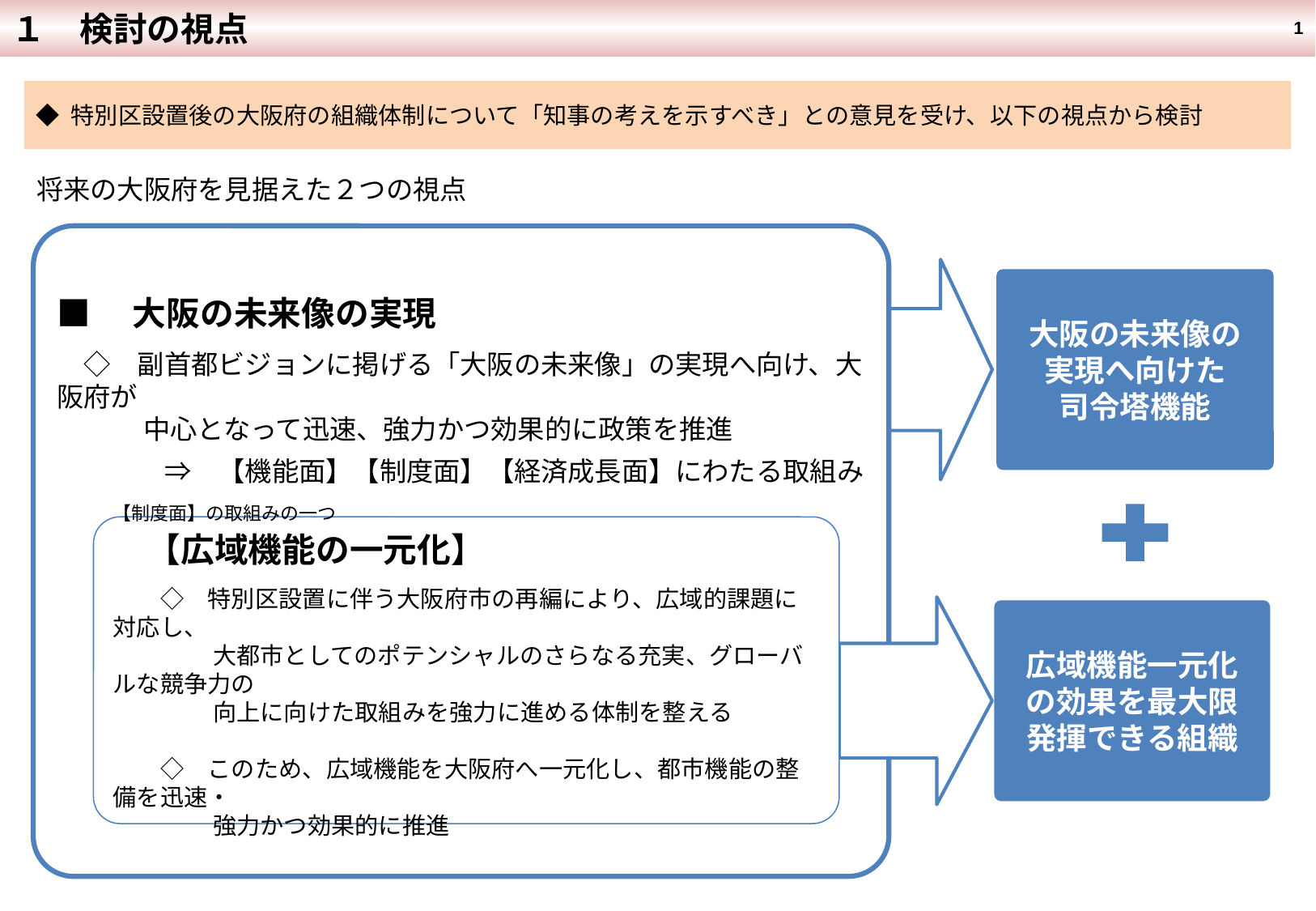

１　検討の視点
1
◆ 特別区設置後の大阪府の組織体制について「知事の考えを示すべき」との意見を受け、以下の視点から検討
　将来の大阪府を見据えた２つの視点
■　大阪の未来像の実現
　◇　副首都ビジョンに掲げる「大阪の未来像」の実現へ向け、大阪府が
　　　 中心となって迅速、強力かつ効果的に政策を推進
　　　　⇒　【機能面】【制度面】【経済成長面】にわたる取組み

大阪の未来像の
実現へ向けた
司令塔機能

【制度面】の取組みの一つ
　【広域機能の一元化】
　　◇　特別区設置に伴う大阪府市の再編により、広域的課題に対応し、
　　　　 大都市としてのポテンシャルのさらなる充実、グローバルな競争力の
　　　　 向上に向けた取組みを強力に進める体制を整える

　　◇　このため、広域機能を大阪府へ一元化し、都市機能の整備を迅速・
　　　　 強力かつ効果的に推進

広域機能一元化
の効果を最大限
発揮できる組織